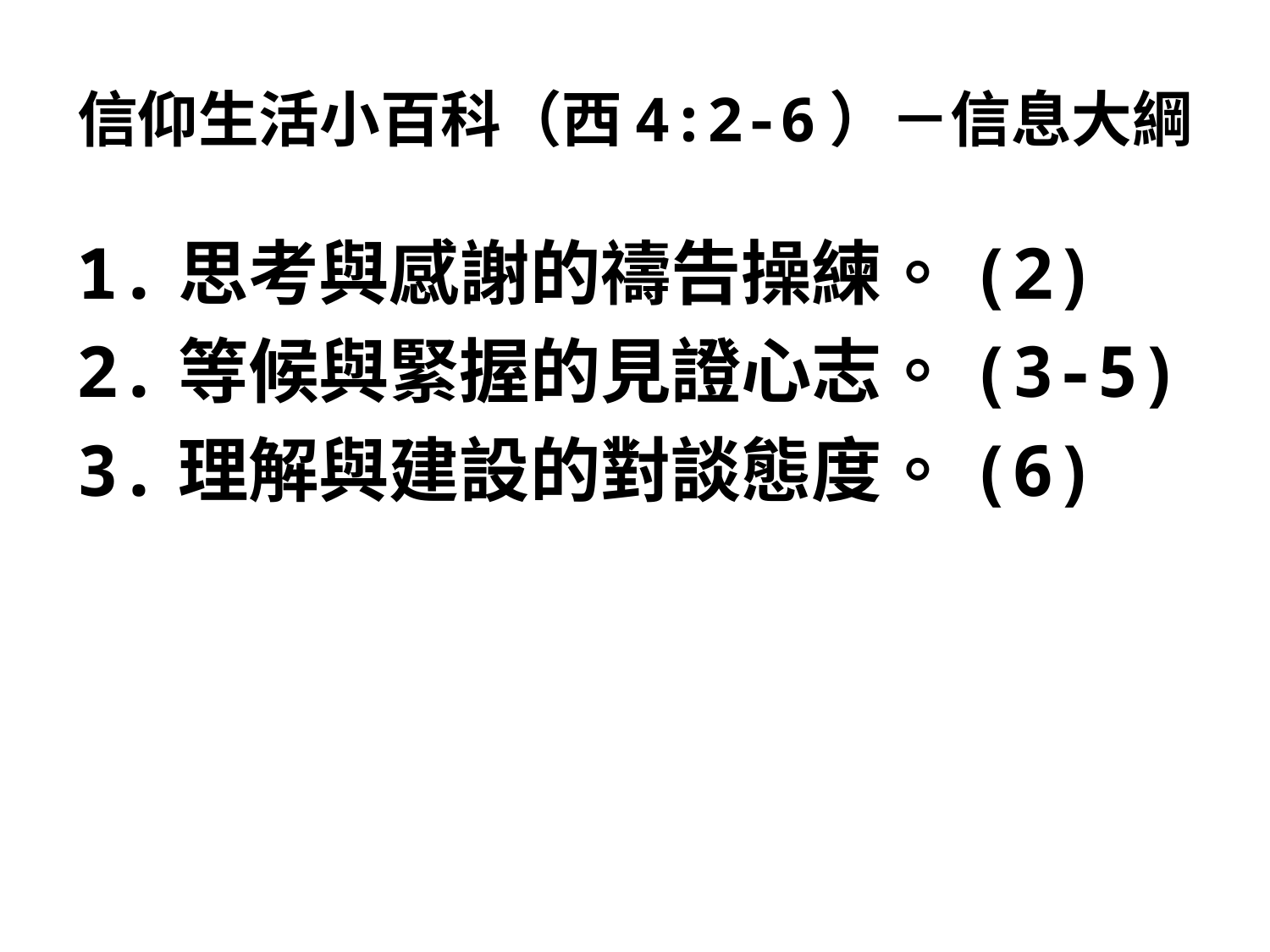

# 信仰生活小百科（西4:2-6）－信息大綱
1.思考與感謝的禱告操練。(2)
2.等候與緊握的見證心志。(3-5)
3.理解與建設的對談態度。(6)